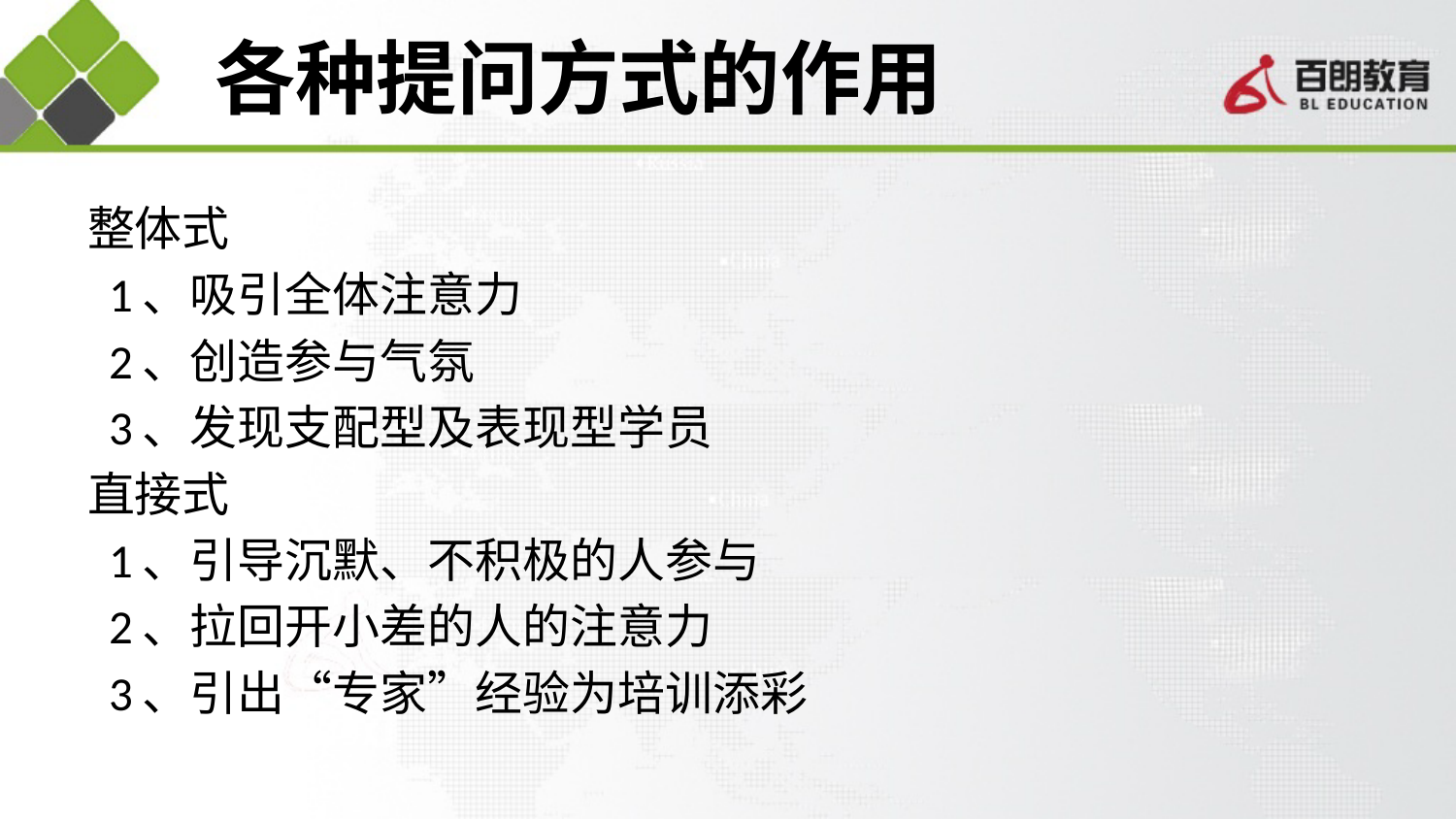

# 各种提问方式的作用
整体式
  1、吸引全体注意力
  2、创造参与气氛
  3、发现支配型及表现型学员
直接式
  1、引导沉默、不积极的人参与
  2、拉回开小差的人的注意力
  3、引出“专家”经验为培训添彩